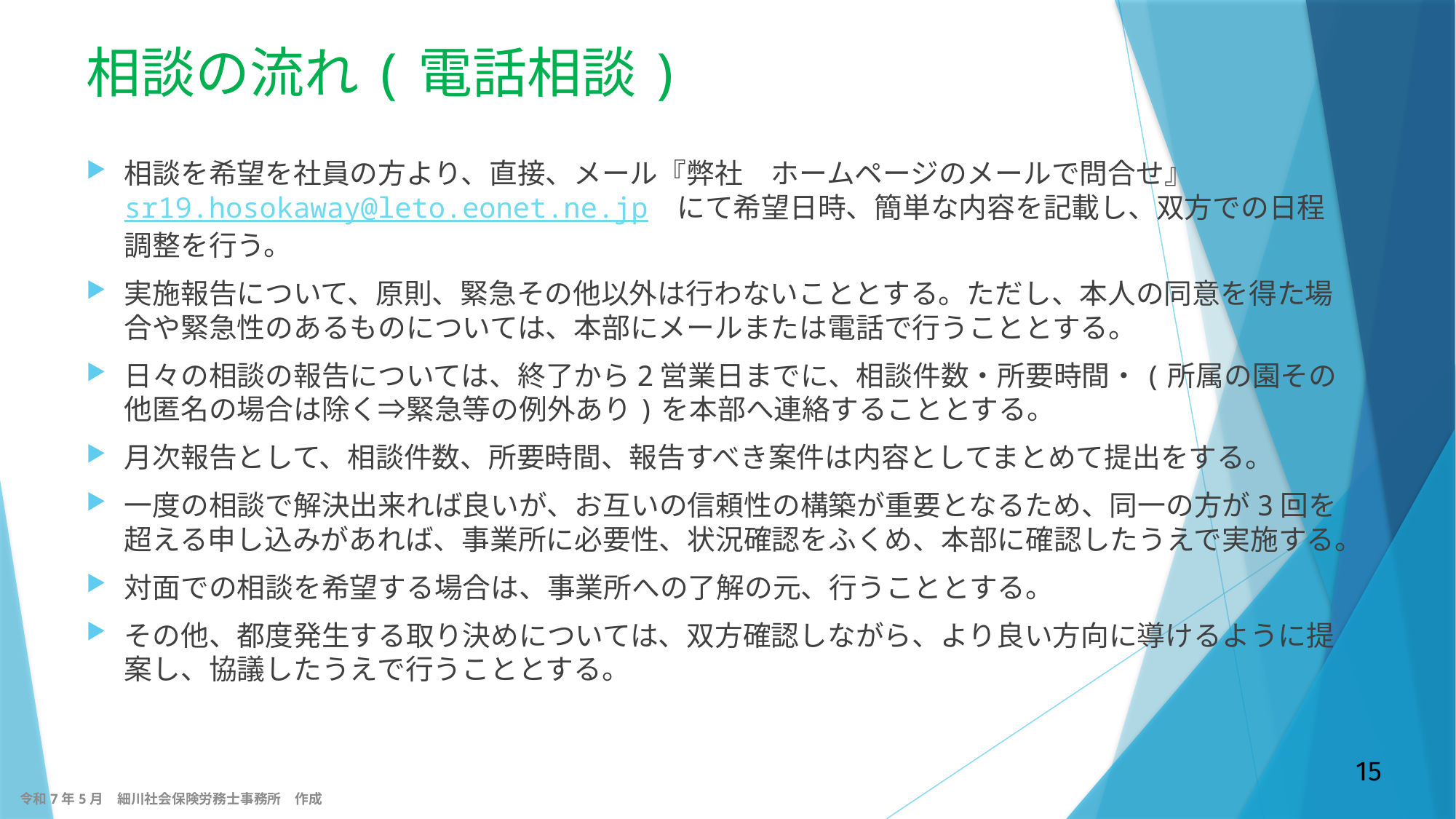

# 相談の流れ(電話相談)
相談を希望を社員の方より、直接、メール『弊社　ホームページのメールで問合せ』sr19.hosokaway@leto.eonet.ne.jp　にて希望日時、簡単な内容を記載し、双方での日程調整を行う。
実施報告について、原則、緊急その他以外は行わないこととする。ただし、本人の同意を得た場合や緊急性のあるものについては、本部にメールまたは電話で行うこととする。
日々の相談の報告については、終了から2営業日までに、相談件数・所要時間・(所属の園その他匿名の場合は除く⇒緊急等の例外あり)を本部へ連絡することとする。
月次報告として、相談件数、所要時間、報告すべき案件は内容としてまとめて提出をする。
一度の相談で解決出来れば良いが、お互いの信頼性の構築が重要となるため、同一の方が3回を超える申し込みがあれば、事業所に必要性、状況確認をふくめ、本部に確認したうえで実施する。
対面での相談を希望する場合は、事業所への了解の元、行うこととする。
その他、都度発生する取り決めについては、双方確認しながら、より良い方向に導けるように提案し、協議したうえで行うこととする。

15
令和7年5月　細川社会保険労務士事務所　作成